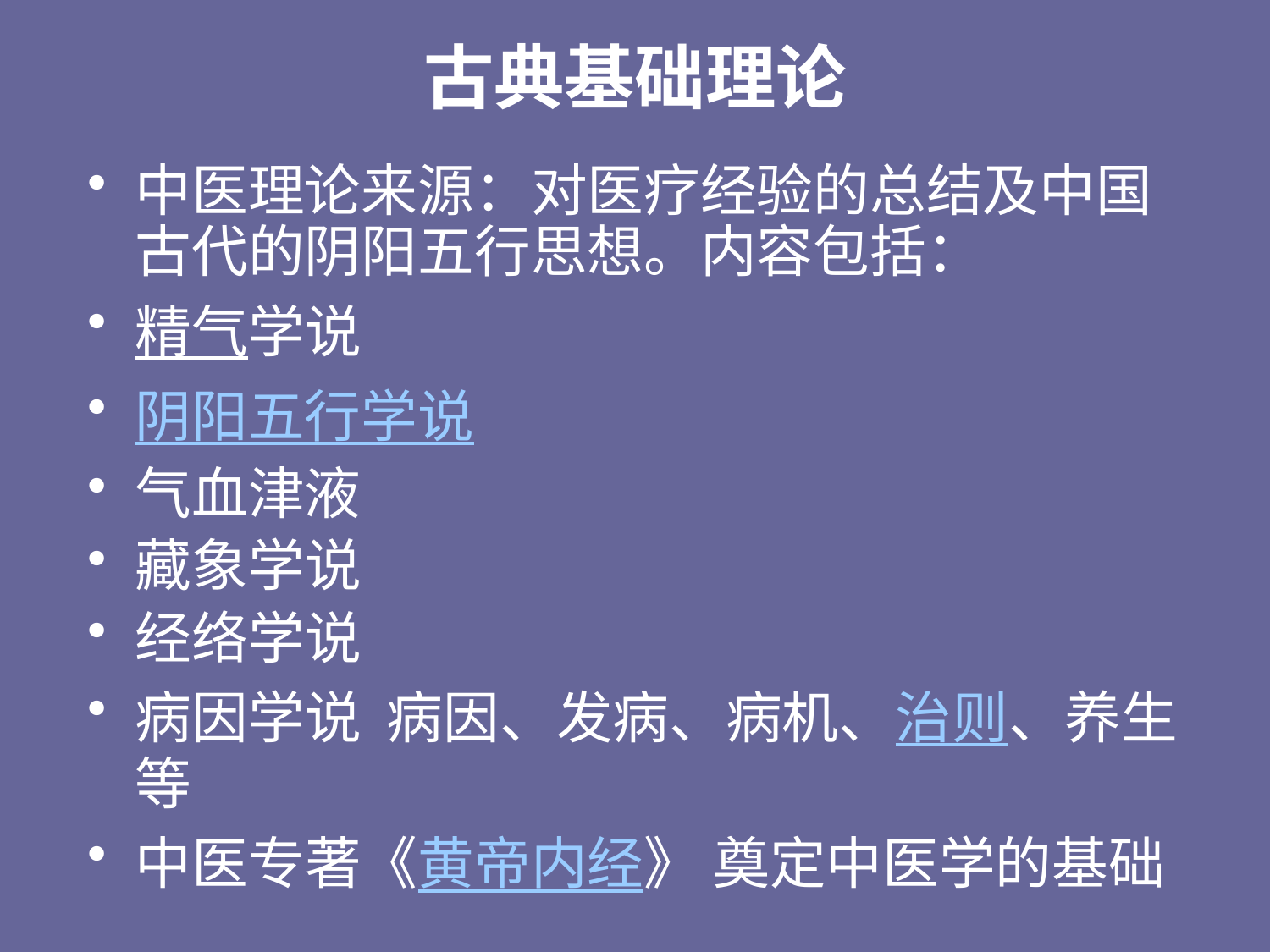

# 古典基础理论
中医理论来源：对医疗经验的总结及中国古代的阴阳五行思想。内容包括：
精气学说
阴阳五行学说
气血津液
藏象学说
经络学说
病因学说  病因、发病、病机、治则、养生等
中医专著《黄帝内经》 奠定中医学的基础